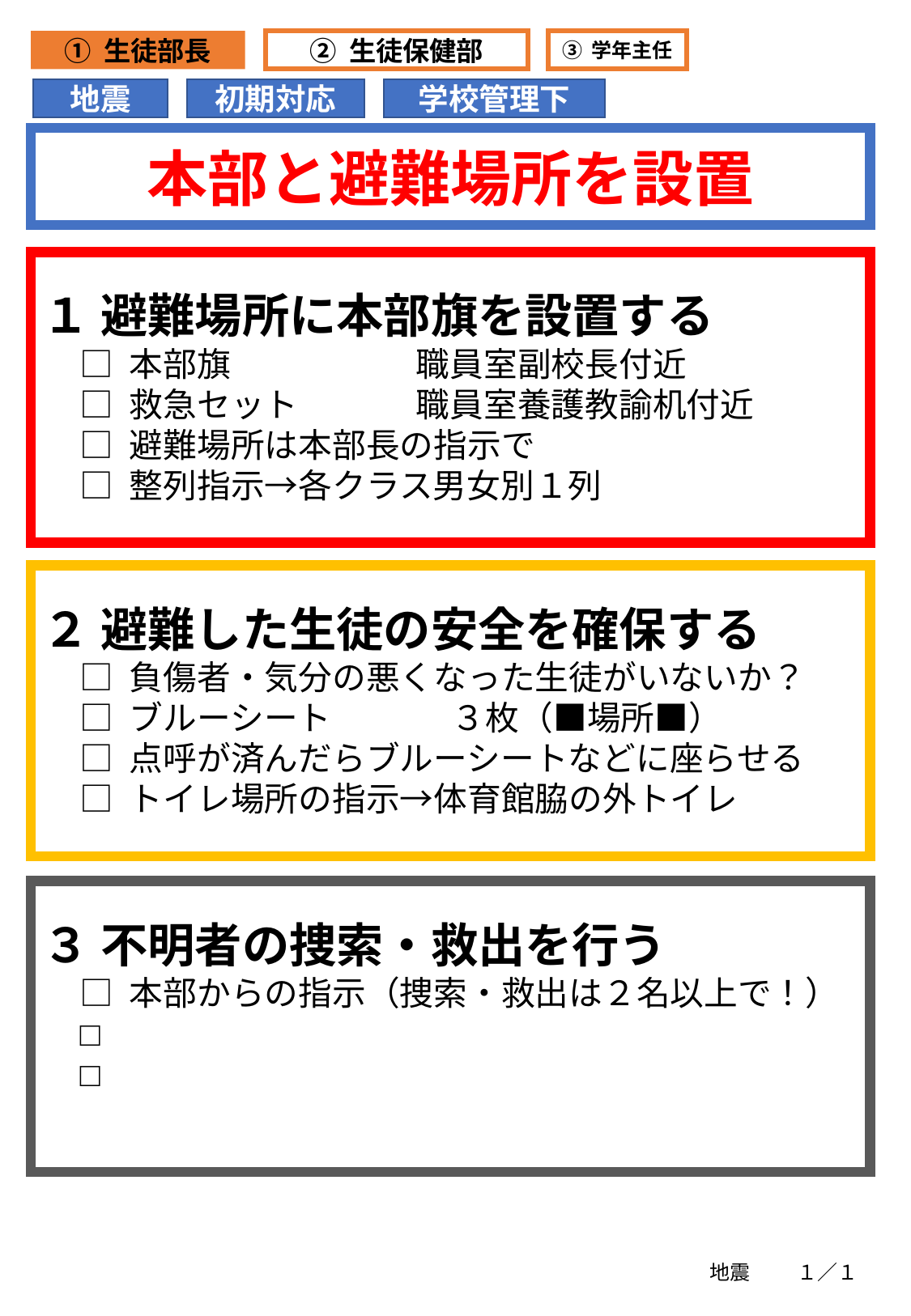

① 生徒部長
③ 学年主任
② 生徒保健部
地震
初期対応
学校管理下
本部と避難場所を設置
１ 避難場所に本部旗を設置する
□ 本部旗	 職員室副校長付近
□ 救急セット	 職員室養護教諭机付近
□ 避難場所は本部長の指示で
□ 整列指示→各クラス男女別１列
２ 避難した生徒の安全を確保する
□ 負傷者・気分の悪くなった生徒がいないか？
□ ブルーシート	 ３枚（■場所■）
□ 点呼が済んだらブルーシートなどに座らせる
□ トイレ場所の指示→体育館脇の外トイレ
３ 不明者の捜索・救出を行う
□ 本部からの指示（捜索・救出は２名以上で！）
□
□
地震
１／１